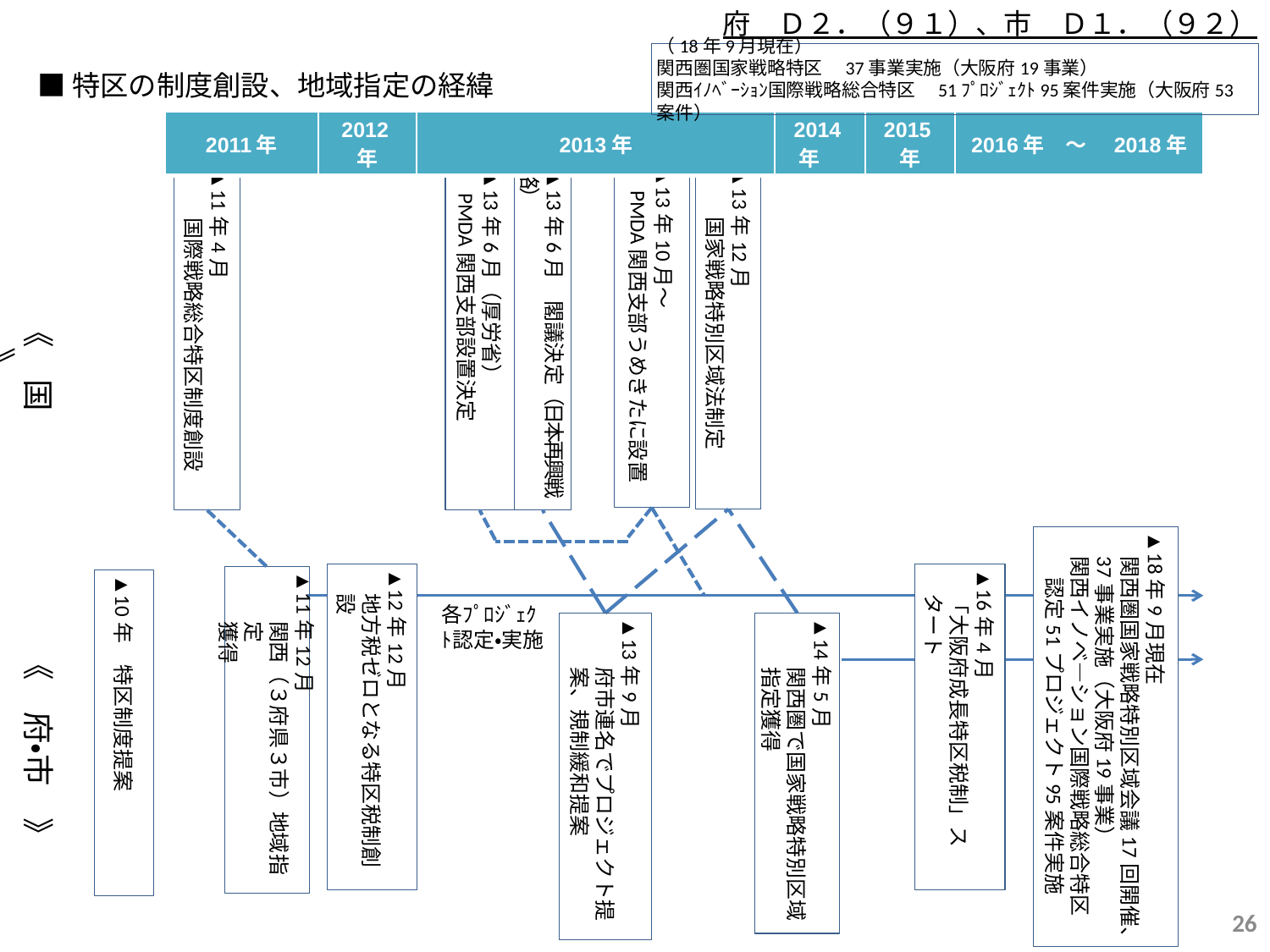

府　Ｄ２．（９１）、市　Ｄ１．（９２）
（18年9月現在）
関西圏国家戦略特区　37事業実施（大阪府19事業）
関西ｲﾉﾍﾞｰｼｮﾝ国際戦略総合特区　51ﾌﾟﾛｼﾞｪｸﾄ95案件実施（大阪府53案件）
■特区の制度創設、地域指定の経緯
| 2011年 | 2012年 | 2013年 | 2014年 | 2015年 | 2016年　～　2018年 |
| --- | --- | --- | --- | --- | --- |
▲13年10月～
PMDA関西支部うめきたに設置
▲13年12月
国家戦略特別区域法制定
▲13年6月（厚労省）
PMDA関西支部設置決定
▲11年4月
国際戦略総合特区制度創設
▲13年6月　閣議決定（日本再興戦略）
《　国　》
▲18年9月現在
関西圏国家戦略特別区域会議17回開催、
37事業実施（大阪府19事業）
関西イノベ―ション国際戦略総合特区
　認定51プロジェクト95案件実施
▲12年12月
地方税ゼロとなる特区税制創設
▲16年4月
「大阪府成長特区税制」スタート
▲11年12月
関西（３府県３市）地域指定
獲得
▲10年　特区制度提案
各ﾌﾟﾛｼﾞｪｸ
ﾄ認定・実施
▲13年9月
府市連名でプロジェクト提案、規制緩和提案
▲14年5月
関西圏で国家戦略特別区域指定獲得
《　府・市　》
26